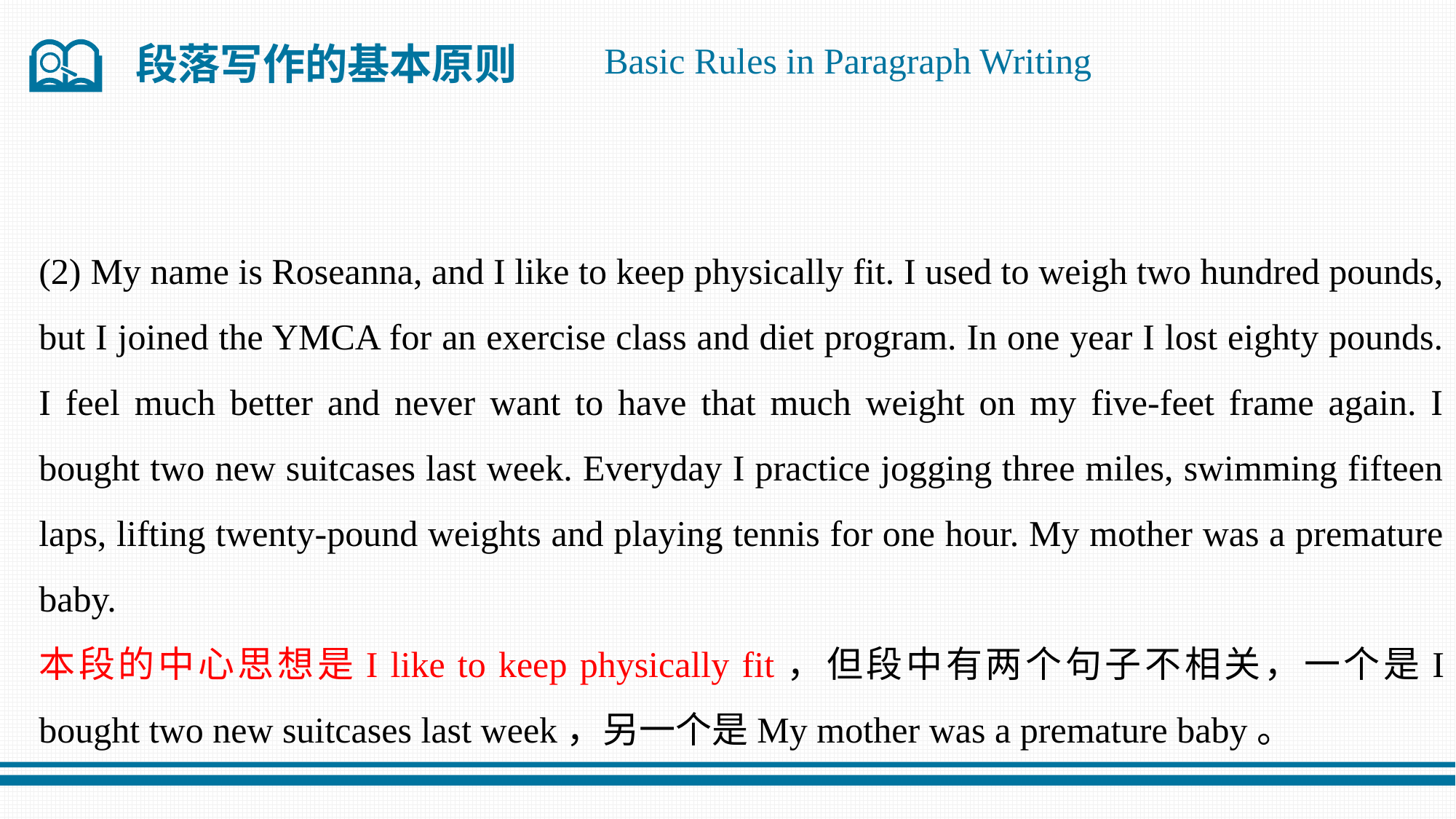

段落写作的基本原则
Basic Rules in Paragraph Writing
(2) My name is Roseanna, and I like to keep physically fit. I used to weigh two hundred pounds, but I joined the YMCA for an exercise class and diet program. In one year I lost eighty pounds. I feel much better and never want to have that much weight on my five-feet frame again. I bought two new suitcases last week. Everyday I practice jogging three miles, swimming fifteen laps, lifting twenty-pound weights and playing tennis for one hour. My mother was a premature baby.
本段的中心思想是I like to keep physically fit，但段中有两个句子不相关，一个是I bought two new suitcases last week，另一个是My mother was a premature baby。